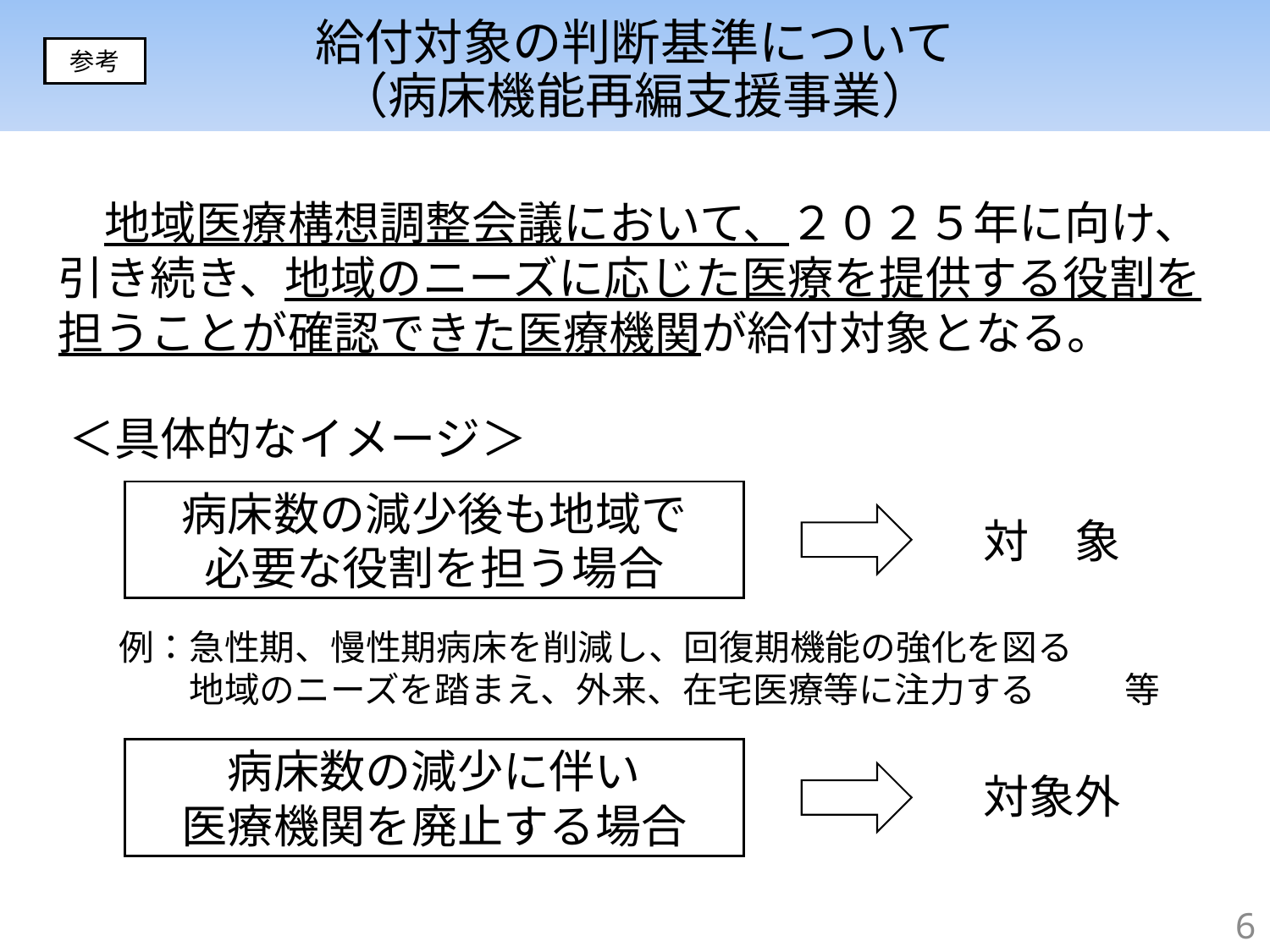

# 給付対象の判断基準について （病床機能再編支援事業）
参考

　　地域医療構想調整会議において、２０２５年に向け、
　引き続き、地域のニーズに応じた医療を提供する役割を
　担うことが確認できた医療機関が給付対象となる。

　　　例：急性期、慢性期病床を削減し、回復期機能の強化を図る
　　　　　地域のニーズを踏まえ、外来、在宅医療等に注力する　　　等

＜具体的なイメージ＞
病床数の減少後も地域で
必要な役割を担う場合
対　象

対象外
病床数の減少に伴い
医療機関を廃止する場合

6